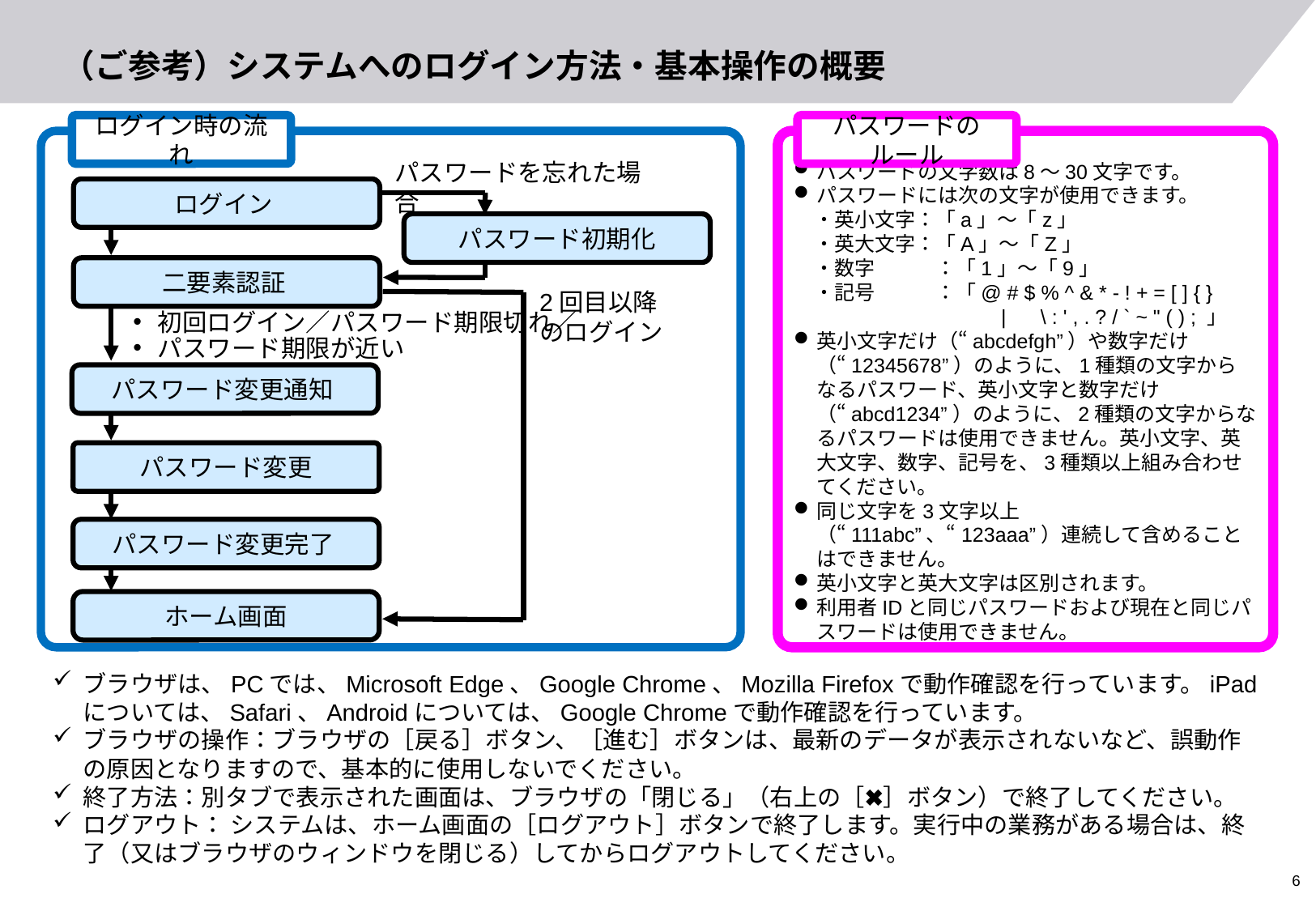

# （ご参考）システムへのログイン方法・基本操作の概要
ログイン時の流れ

パスワードを忘れた場合
ログイン
パスワード初期化
二要素認証
2回目以降
のログイン
初回ログイン／パスワード期限切れ／
パスワード期限が近い

パスワード変更通知
パスワード変更
パスワード変更完了
ホーム画面
パスワードのルール

パスワードの文字数は8～30文字です。
パスワードには次の文字が使用できます。
　・英小文字：「a」～「z」
　・英大文字：「A」～「Z」
　・数字　　　：「1」～「9」
　・記号　　　：「@ # $ % ^ & * - ! + = [ ] { }
　　　　　　　　　　|　 \ : ' , . ? / ` ~ " ( ) ; 」
英小文字だけ（“abcdefgh”）や数字だけ（“12345678”）のように、1種類の文字からなるパスワード、英小文字と数字だけ（“abcd1234”）のように、2種類の文字からなるパスワードは使用できません。英小文字、英大文字、数字、記号を、3種類以上組み合わせてください。
同じ文字を3文字以上（“111abc”、“123aaa”）連続して含めることはできません。
英小文字と英大文字は区別されます。
利用者IDと同じパスワードおよび現在と同じパスワードは使用できません。
ブラウザは、PCでは、Microsoft Edge、Google Chrome、Mozilla Firefoxで動作確認を行っています。iPadについては、Safari、Androidについては、Google Chromeで動作確認を行っています。
ブラウザの操作：ブラウザの［戻る］ボタン、［進む］ボタンは、最新のデータが表示されないなど、誤動作の原因となりますので、基本的に使用しないでください。
終了方法：別タブで表示された画面は、ブラウザの「閉じる」（右上の［✖］ボタン）で終了してください。
ログアウト： システムは、ホーム画面の［ログアウト］ボタンで終了します。実行中の業務がある場合は、終了（又はブラウザのウィンドウを閉じる）してからログアウトしてください。